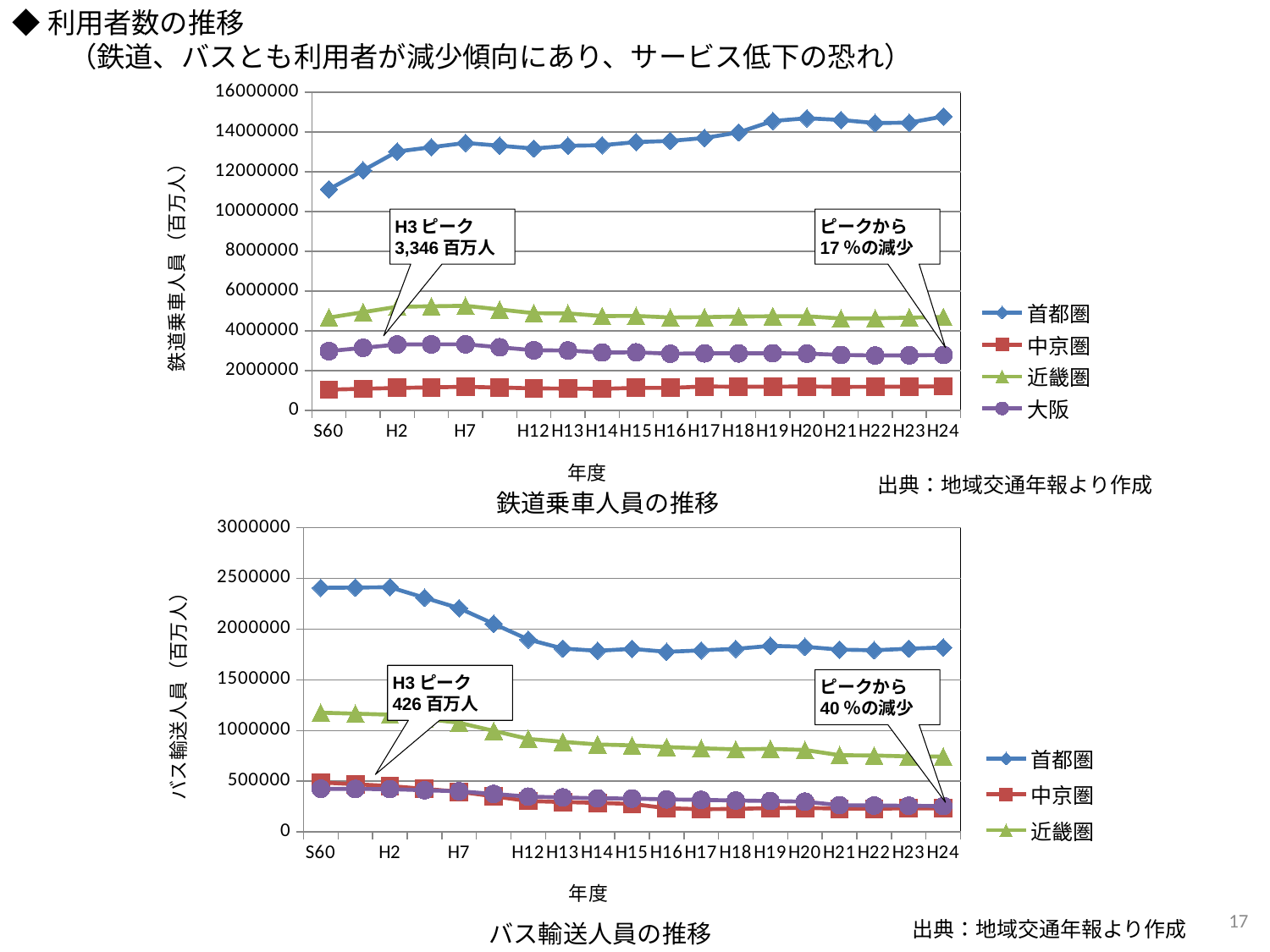

◆利用者数の推移
　　（鉄道、バスとも利用者が減少傾向にあり、サービス低下の恐れ）

### Chart

| Category | 首都圏 | 中京圏 | 近畿圏 | 大阪 |
|---|---|---|---|---|
| S60 | 11112642.0 | 1038029.0 | 4661470.0 | 2977367.0 |
|  | 12062957.0 | 1081553.0 | 4934288.0 | 3142992.5 |
| H2 | 13013272.0 | 1125077.0 | 5207106.0 | 3308618.0 |
|  | 13229707.0 | 1154126.5 | 5230724.0 | 3314115.5 |
| H7 | 13446142.0 | 1183176.0 | 5254342.0 | 3319613.0 |
|  | 13304750.0 | 1143533.0 | 5068314.5 | 3168619.0 |
| H12 | 13163358.0 | 1103890.0 | 4882287.0 | 3017625.0 |
| H13 | 13301694.0 | 1089107.0 | 4872768.0 | 3005364.0 |
| H14 | 13331334.0 | 1078055.0 | 4739366.0 | 2905799.0 |
| H15 | 13488544.0 | 1130030.0 | 4745452.0 | 2914871.0 |
| H16 | 13545911.0 | 1126543.0 | 4667184.0 | 2844817.0 |
| H17 | 13694535.0 | 1198501.0 | 4683459.0 | 2861977.0 |
| H18 | 13974872.0 | 1182536.0 | 4713952.0 | 2862382.0 |
| H19 | 14548897.0 | 1185991.0 | 4728562.0 | 2870459.0 |
| H20 | 14686808.0 | 1200820.0 | 4727303.0 | 2849369.0 |
| H21 | 14598578.0 | 1176743.0 | 4616617.0 | 2784218.0 |
| H22 | 14446390.0 | 1182548.0 | 4626698.0 | 2757211.0 |
| H23 | 14465757.0 | 1190265.0 | 4660434.0 | 2763907.0 |
| H24 | 14776487.0 | 1208364.0 | 4692348.0 | 2782362.0 |
H3ピーク
3,346百万人
ピークから
17％の減少
出典：地域交通年報より作成
鉄道乗車人員の推移

### Chart

| Category | 首都圏 | 中京圏 | 近畿圏 | 大阪 |
|---|---|---|---|---|
| S60 | 2407561.0 | 487867.0 | 1176681.0 | 425713.0 |
|  | 2410348.5 | 470191.0 | 1166706.0 | 423791.0 |
| H2 | 2413136.0 | 452515.0 | 1156731.0 | 421869.0 |
|  | 2310079.5 | 424694.0 | 1116538.5 | 411378.0 |
| H7 | 2207023.0 | 396873.0 | 1076346.0 | 400887.0 |
|  | 2052429.5 | 350907.5 | 996714.0 | 374535.0 |
| H12 | 1897836.0 | 304942.0 | 917082.0 | 348183.0 |
| H13 | 1808701.0 | 294922.0 | 888743.0 | 340473.0 |
| H14 | 1786684.0 | 286398.0 | 862619.0 | 331378.0 |
| H15 | 1805620.0 | 275976.0 | 853672.0 | 328983.0 |
| H16 | 1776838.0 | 233955.0 | 837219.0 | 321084.0 |
| H17 | 1790352.0 | 223767.0 | 824780.0 | 316209.0 |
| H18 | 1805750.0 | 226914.0 | 814958.0 | 310036.0 |
| H19 | 1835135.0 | 235379.0 | 819166.0 | 304992.0 |
| H20 | 1826291.0 | 236964.0 | 808519.0 | 298589.0 |
| H21 | 1798342.0 | 229790.0 | 756701.0 | 264102.0 |
| H22 | 1792143.0 | 229139.0 | 753859.0 | 260696.0 |
| H23 | 1807464.0 | 233533.0 | 744977.0 | 257811.0 |
| H24 | 1819433.0 | 232066.0 | 743406.0 | 255255.0 |
H3ピーク
426百万人
ピークから
40％の減少
17
バス輸送人員の推移
出典：地域交通年報より作成